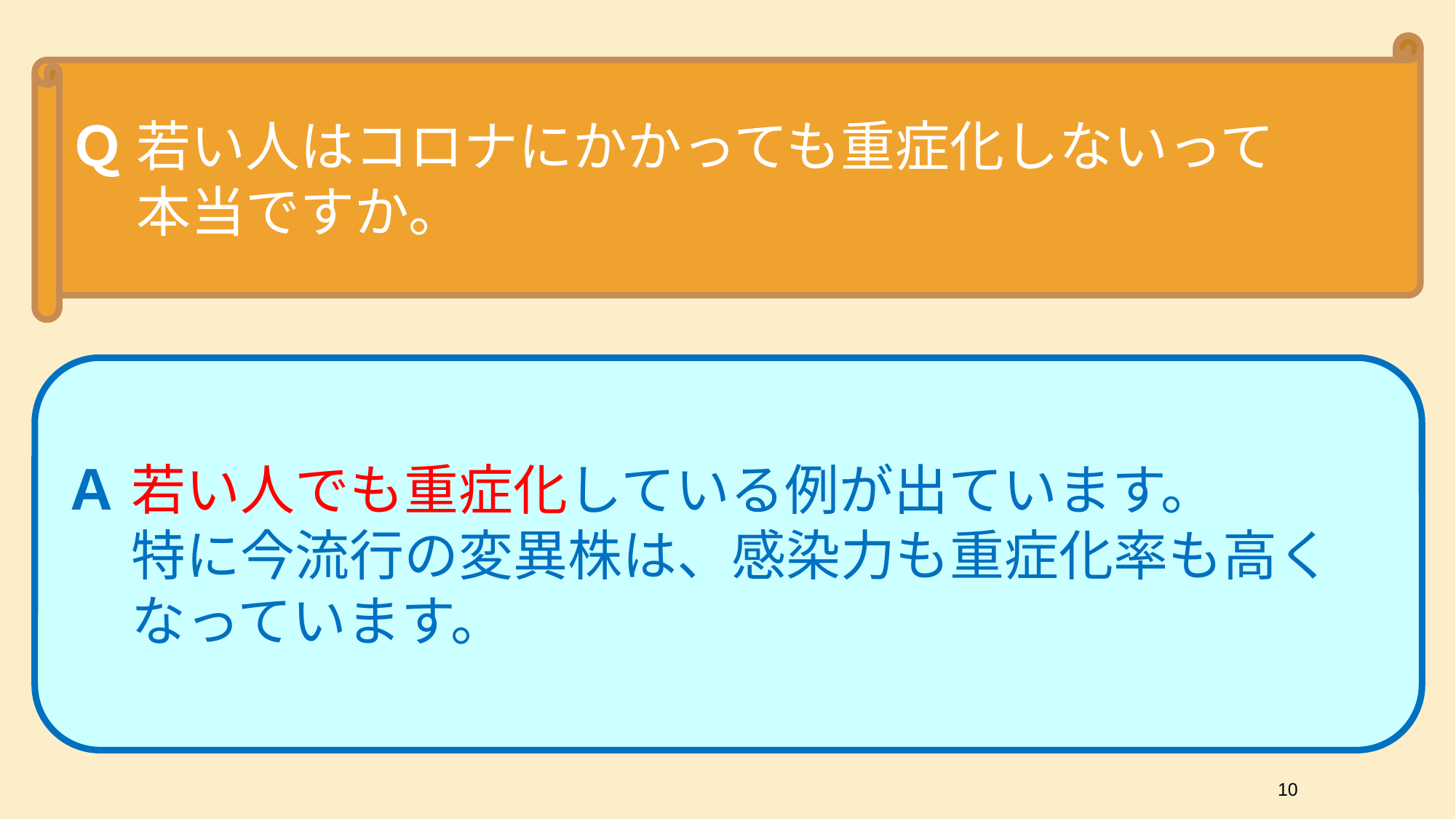

Ｑ 若い人はコロナにかかっても重症化しないって
　 本当ですか。
Ａ 若い人でも重症化している例が出ています。
　 特に今流行の変異株は、感染力も重症化率も高く
　 なっています。
10